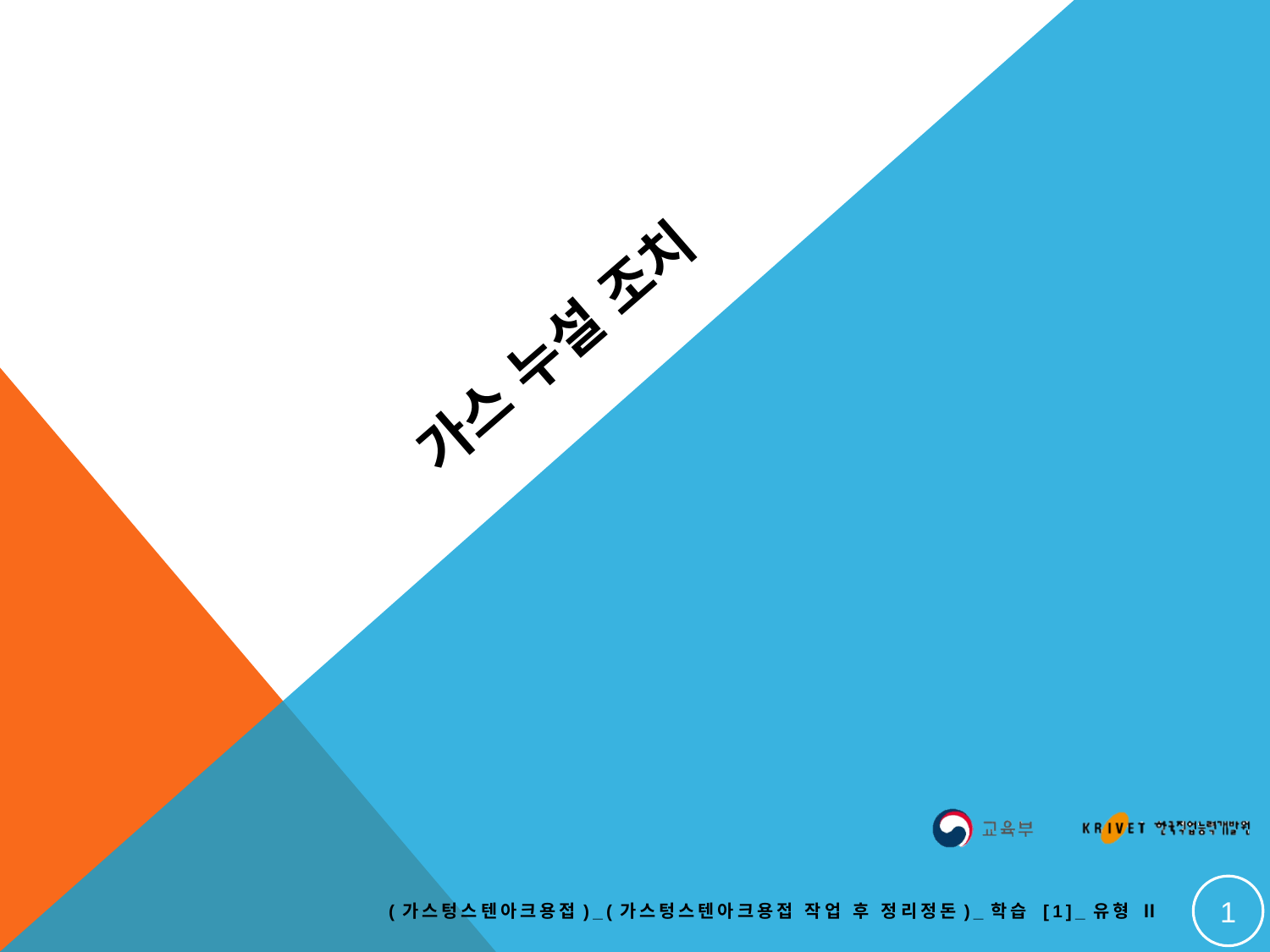

# 가스 누설 조치

1
(가스텅스텐아크용접)_(가스텅스텐아크용접 작업 후 정리정돈)_학습 [1]_유형 Ⅱ